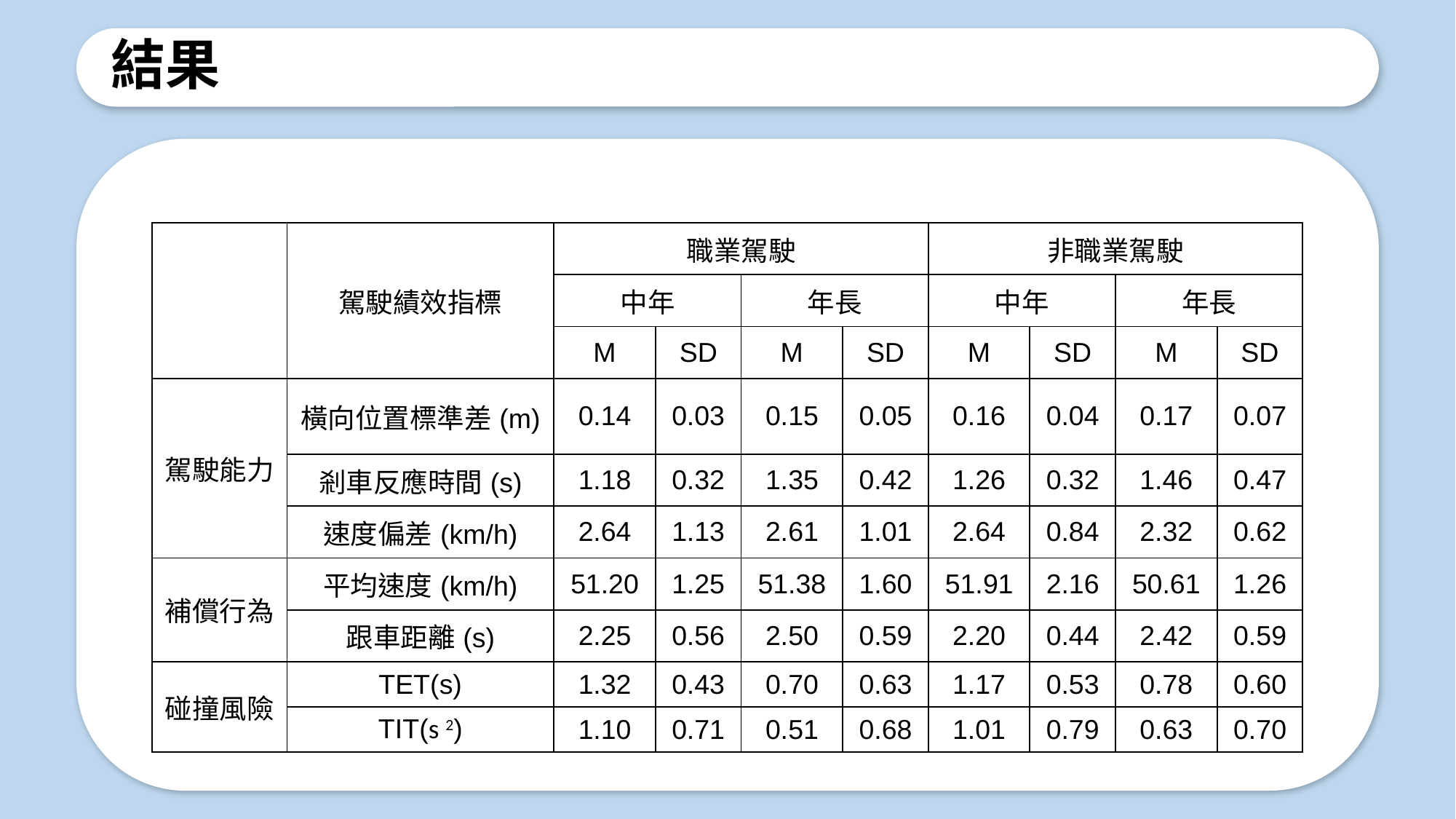

# 結果
|  | 駕駛績效指標 | 職業駕駛 |  |  |  | 非職業駕駛 |  |  |  |
| --- | --- | --- | --- | --- | --- | --- | --- | --- | --- |
|  |  | 中年 |  | 年長 |  | 中年 |  | 年長 |  |
|  |  | M | SD | M | SD | M | SD | M | SD |
| 駕駛能力 | 橫向位置標準差(m) | 0.14 | 0.03 | 0.15 | 0.05 | 0.16 | 0.04 | 0.17 | 0.07 |
|  | 剎車反應時間(s) | 1.18 | 0.32 | 1.35 | 0.42 | 1.26 | 0.32 | 1.46 | 0.47 |
|  | 速度偏差(km/h) | 2.64 | 1.13 | 2.61 | 1.01 | 2.64 | 0.84 | 2.32 | 0.62 |
| 補償行為 | 平均速度(km/h) | 51.20 | 1.25 | 51.38 | 1.60 | 51.91 | 2.16 | 50.61 | 1.26 |
|  | 跟車距離(s) | 2.25 | 0.56 | 2.50 | 0.59 | 2.20 | 0.44 | 2.42 | 0.59 |
| 碰撞風險 | TET(s) | 1.32 | 0.43 | 0.70 | 0.63 | 1.17 | 0.53 | 0.78 | 0.60 |
|  | TIT(s 2) | 1.10 | 0.71 | 0.51 | 0.68 | 1.01 | 0.79 | 0.63 | 0.70 |